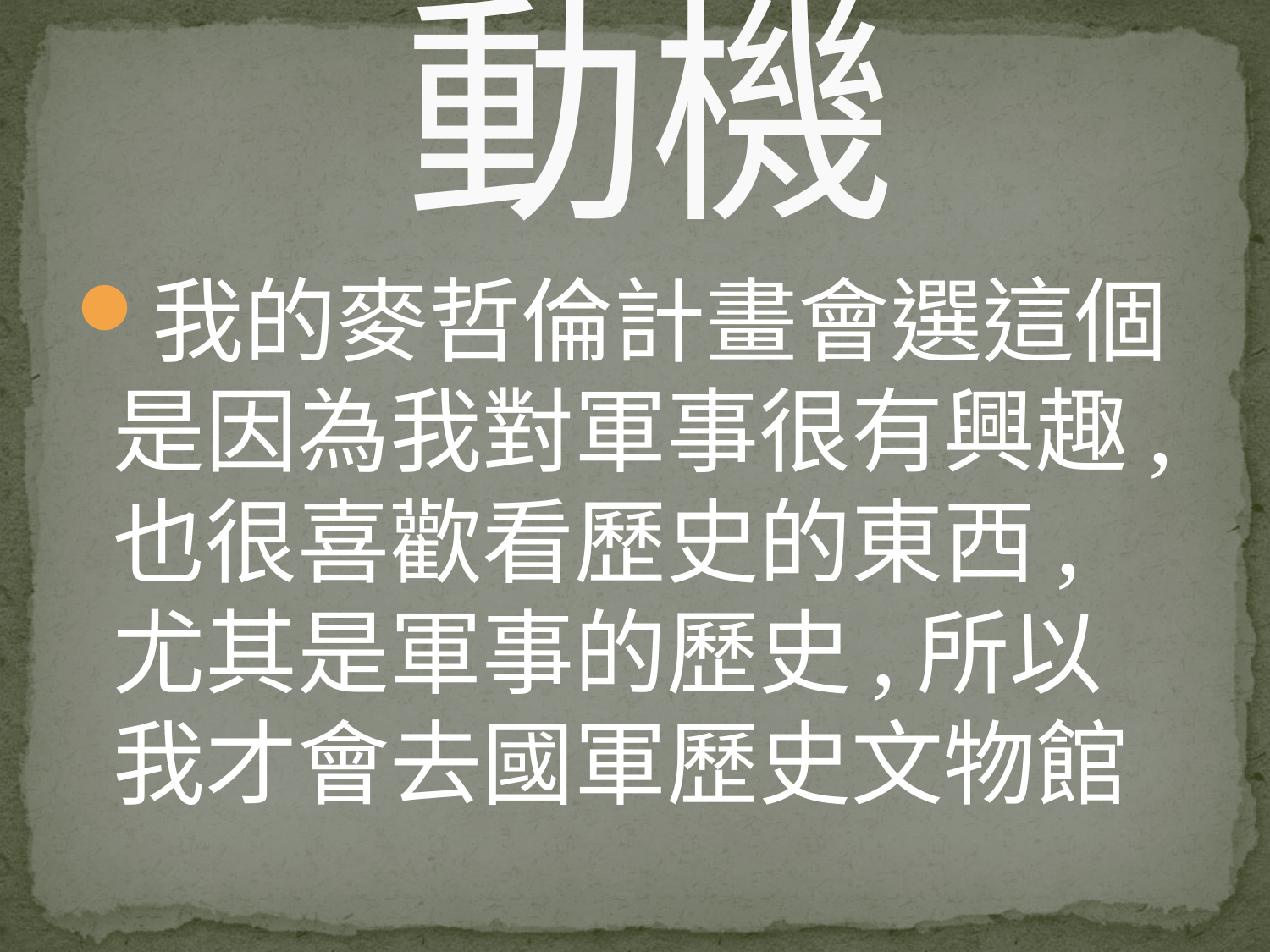

# 動機
我的麥哲倫計畫會選這個是因為我對軍事很有興趣,也很喜歡看歷史的東西,尤其是軍事的歷史,所以我才會去國軍歷史文物館